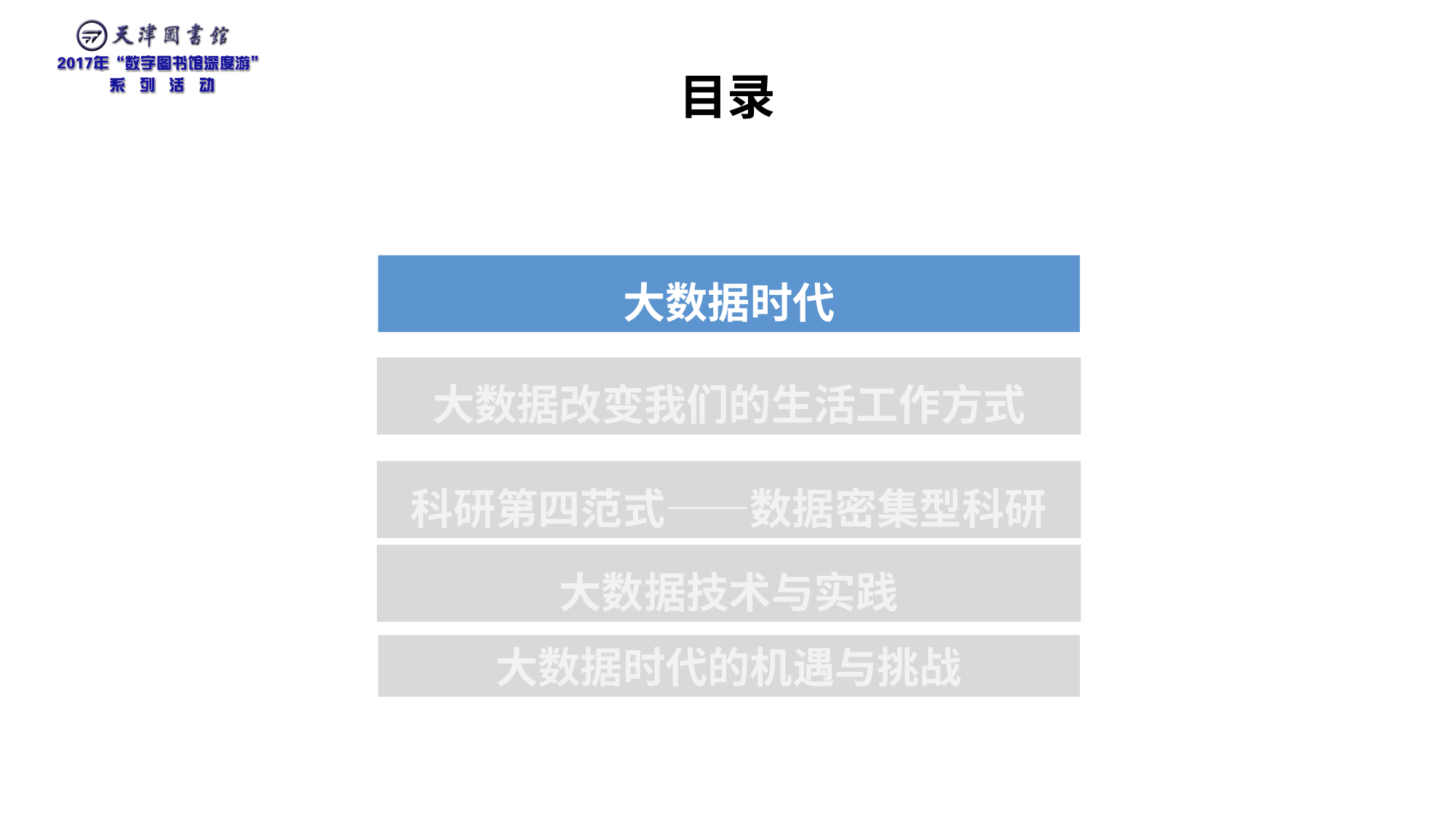

# 目录
大数据时代
大数据改变我们的生活工作方式
科研第四范式——数据密集型科研
大数据技术与实践
大数据时代的机遇与挑战